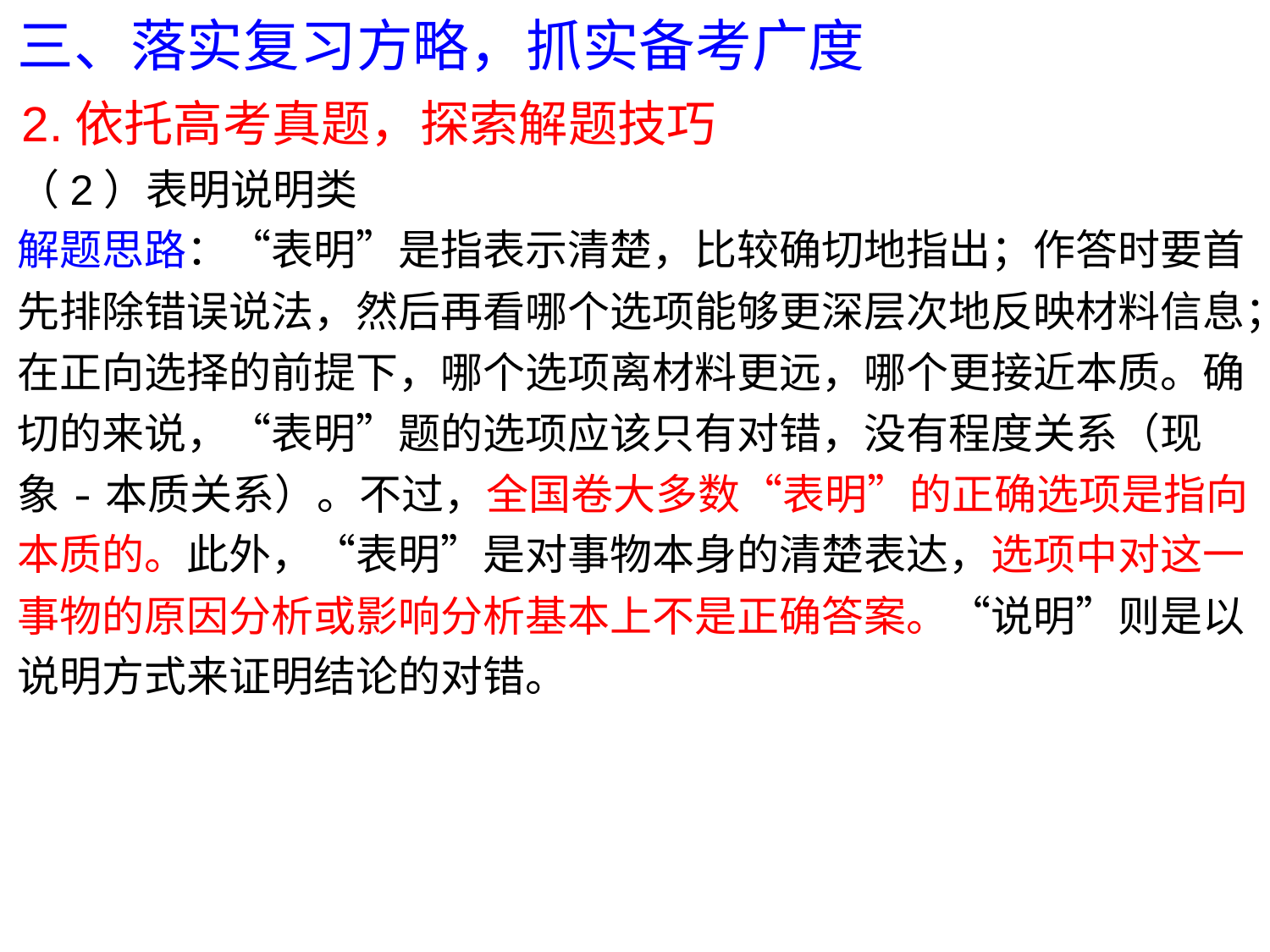

三、落实复习方略，抓实备考广度
2.依托高考真题，探索解题技巧
（2）表明说明类
解题思路：“表明”是指表示清楚，比较确切地指出；作答时要首先排除错误说法，然后再看哪个选项能够更深层次地反映材料信息；在正向选择的前提下，哪个选项离材料更远，哪个更接近本质。确切的来说，“表明”题的选项应该只有对错，没有程度关系（现象-本质关系）。不过，全国卷大多数“表明”的正确选项是指向本质的。此外，“表明”是对事物本身的清楚表达，选项中对这一事物的原因分析或影响分析基本上不是正确答案。“说明”则是以说明方式来证明结论的对错。